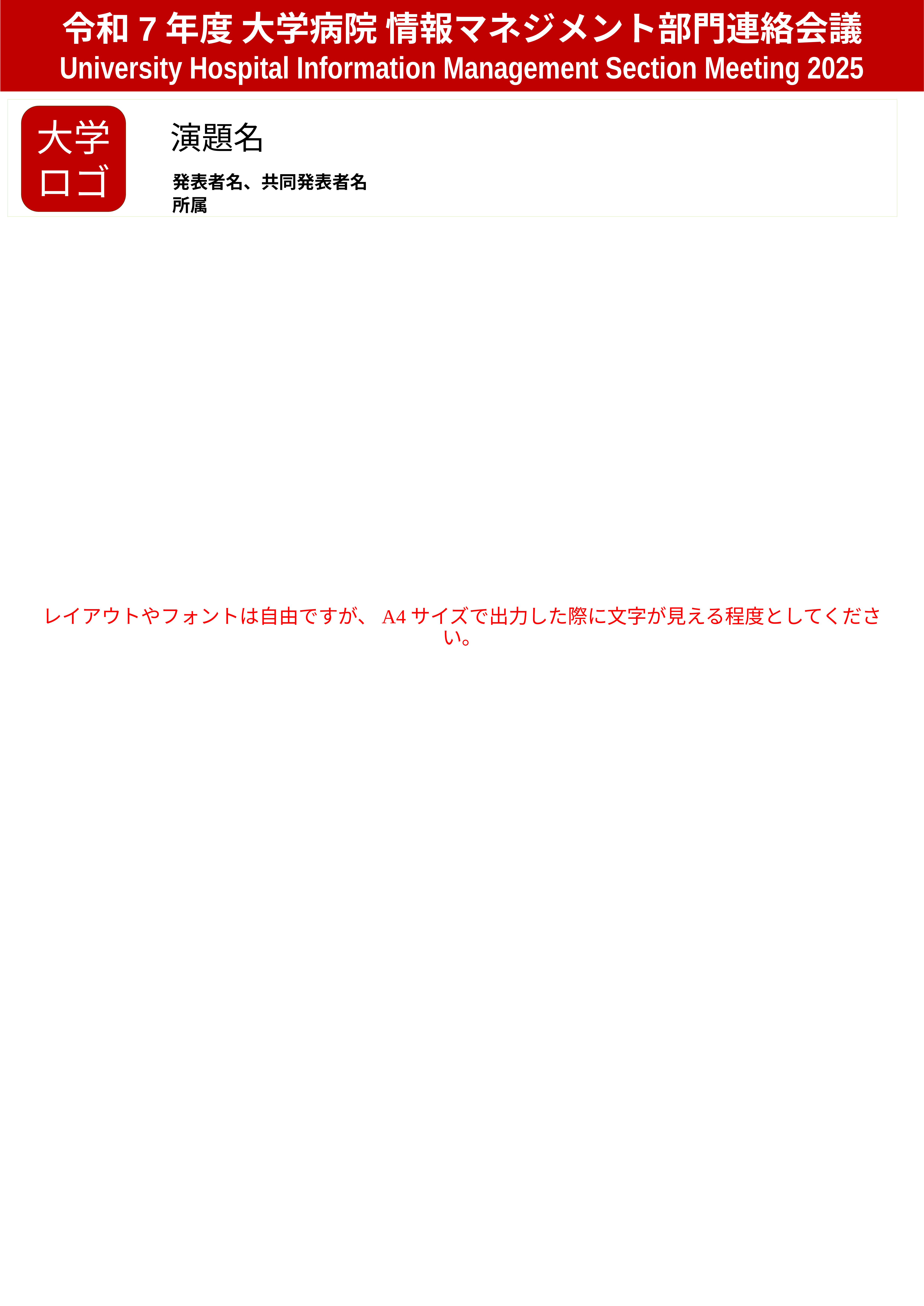

令和7年度 大学病院 情報マネジメント部門連絡会議
University Hospital Information Management Section Meeting 2025

大学
ロゴ
演題名
発表者名、共同発表者名
所属

レイアウトやフォントは自由ですが、A4サイズで出力した際に文字が見える程度としてください。